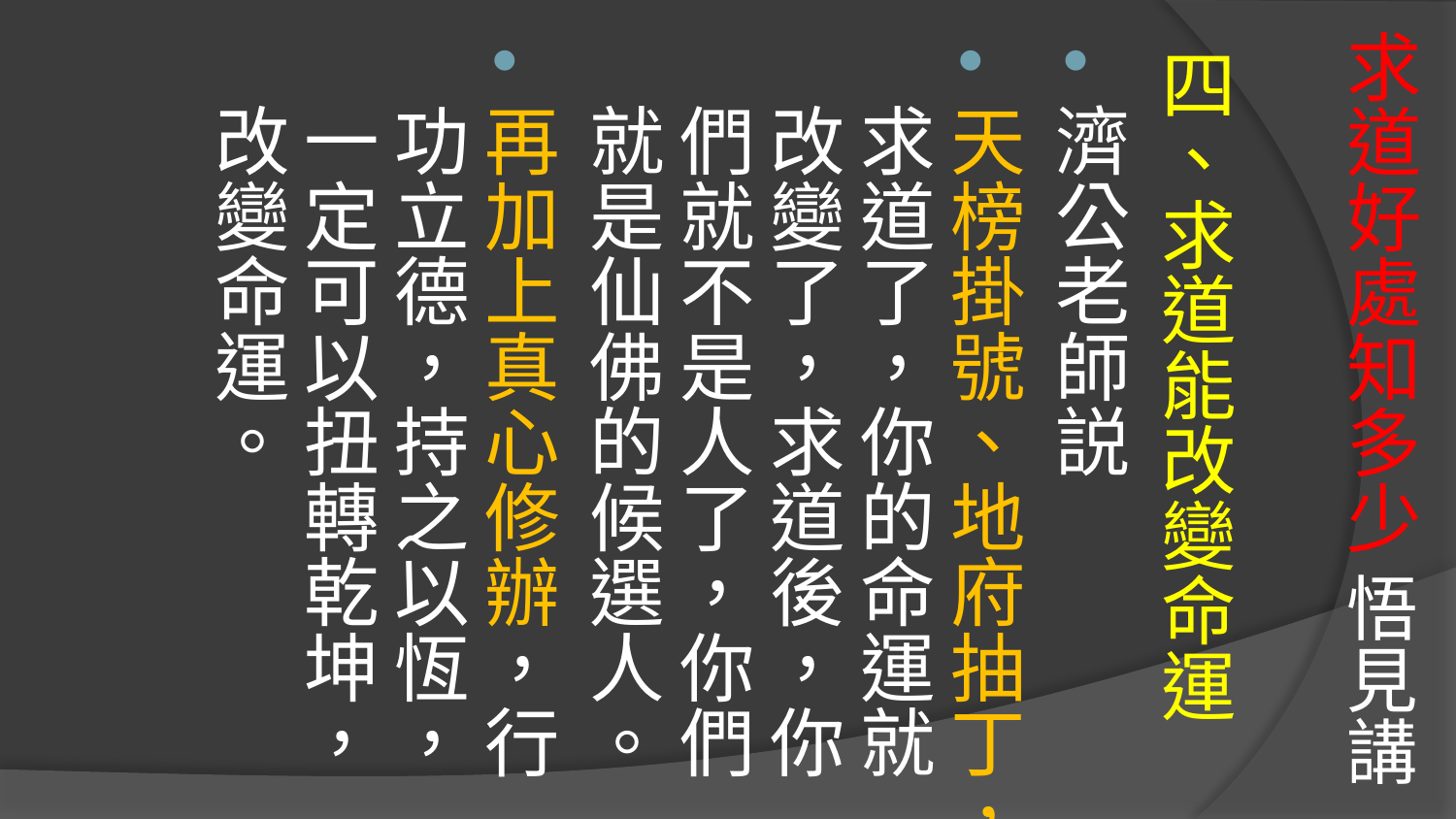

# 求道好處知多少 悟見講
四、求道能改變命運
濟公老師説
天榜掛號、地府抽丁，求道了，你的命運就改變了，求道後，你們就不是人了，你們就是仙佛的候選人。
再加上真心修辦，行功立德，持之以恆，一定可以扭轉乾坤，改變命運。